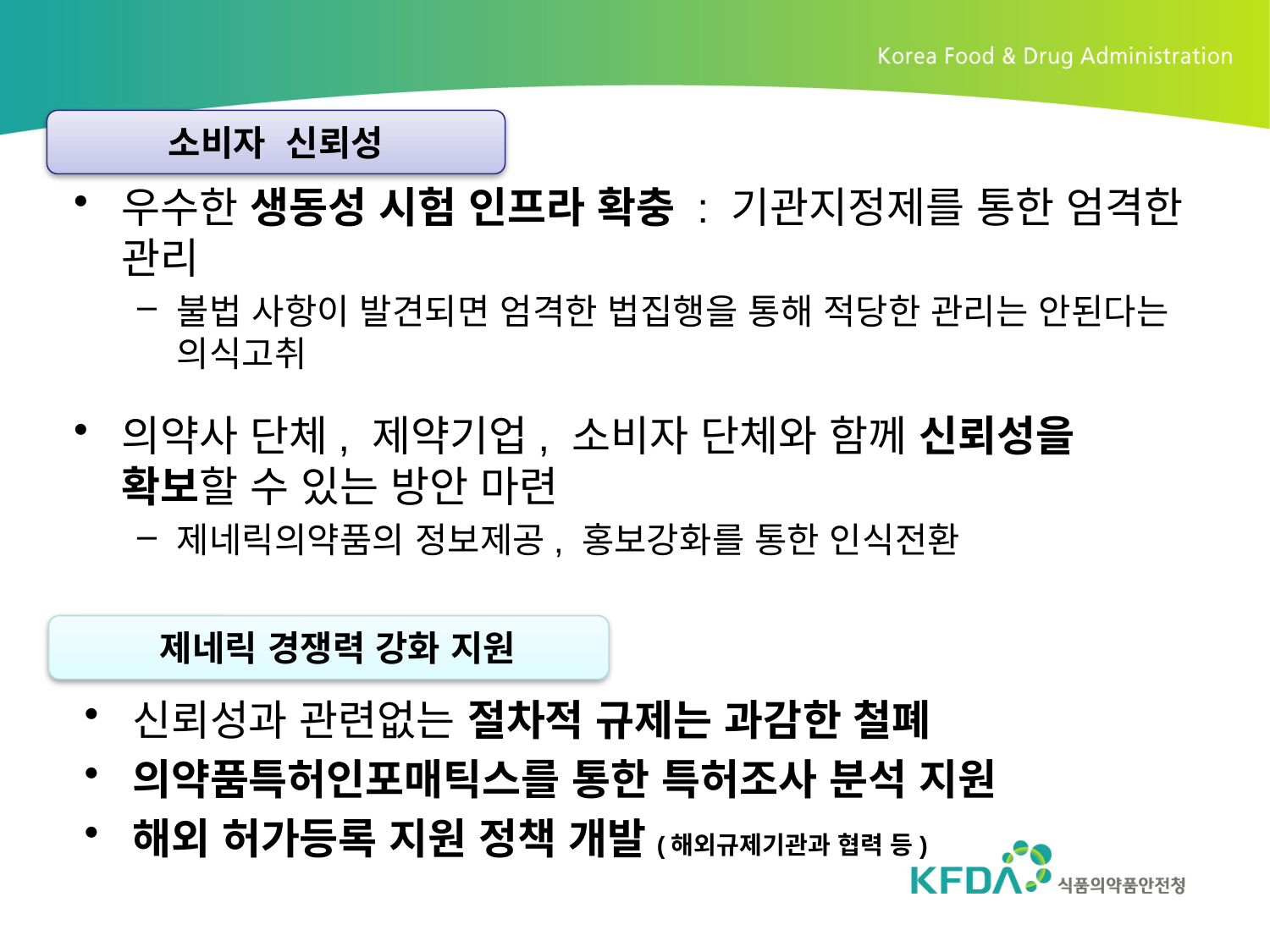

소비자  신뢰성
우수한 생동성 시험 인프라 확충 : 기관지정제를 통한 엄격한 관리
불법 사항이 발견되면 엄격한 법집행을 통해 적당한 관리는 안된다는 의식고취

의약사 단체, 제약기업, 소비자 단체와 함께 신뢰성을 확보할 수 있는 방안 마련
제네릭의약품의 정보제공, 홍보강화를 통한 인식전환
 제네릭 경쟁력 강화 지원
신뢰성과 관련없는 절차적 규제는 과감한 철폐
의약품특허인포매틱스를 통한 특허조사 분석 지원
해외 허가등록 지원 정책 개발(해외규제기관과 협력 등)